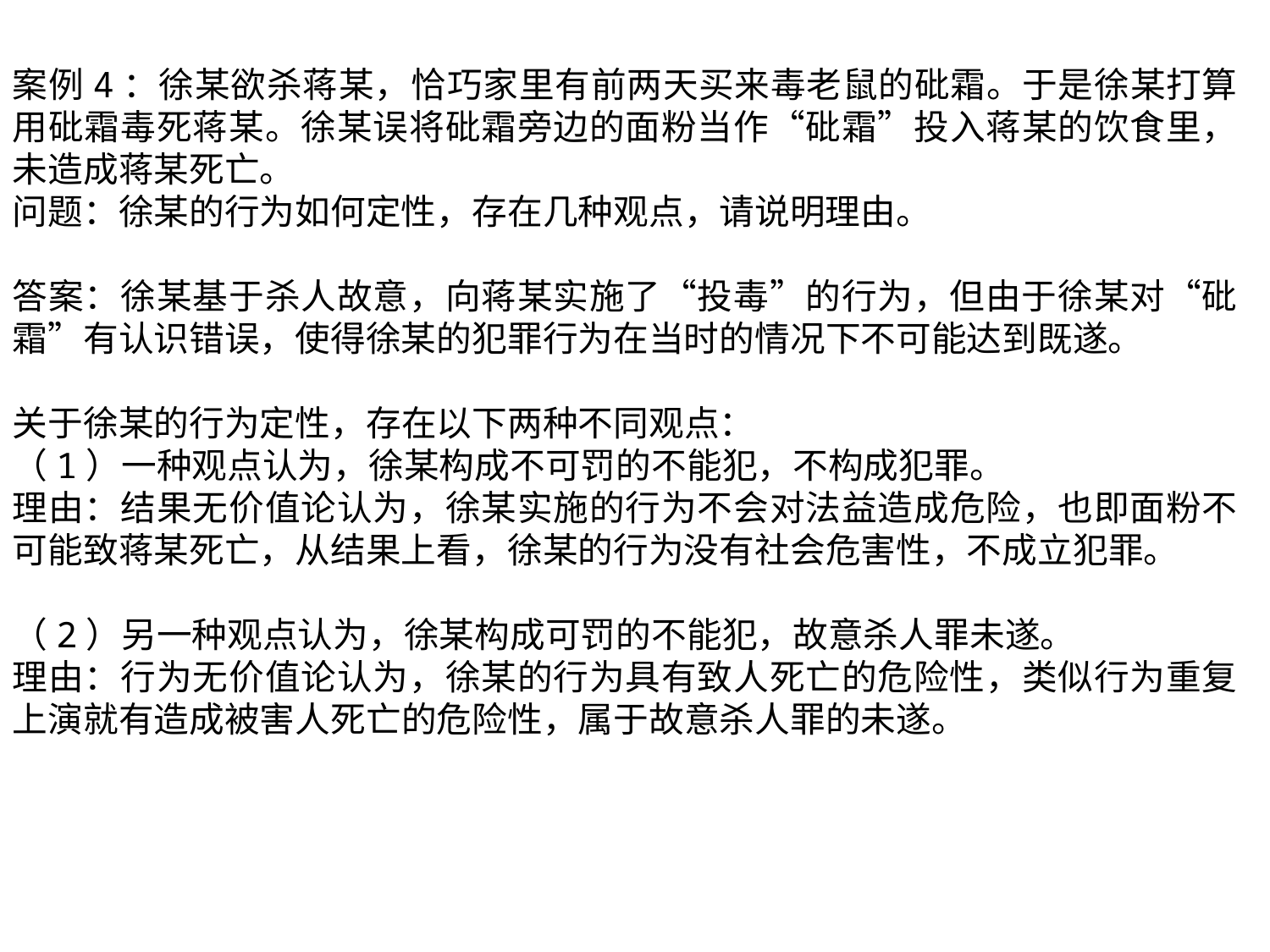

案例4：徐某欲杀蒋某，恰巧家里有前两天买来毒老鼠的砒霜。于是徐某打算用砒霜毒死蒋某。徐某误将砒霜旁边的面粉当作“砒霜”投入蒋某的饮食里，未造成蒋某死亡。
问题：徐某的行为如何定性，存在几种观点，请说明理由。

答案：徐某基于杀人故意，向蒋某实施了“投毒”的行为，但由于徐某对“砒霜”有认识错误，使得徐某的犯罪行为在当时的情况下不可能达到既遂。

关于徐某的行为定性，存在以下两种不同观点：
（1）一种观点认为，徐某构成不可罚的不能犯，不构成犯罪。
理由：结果无价值论认为，徐某实施的行为不会对法益造成危险，也即面粉不可能致蒋某死亡，从结果上看，徐某的行为没有社会危害性，不成立犯罪。

（2）另一种观点认为，徐某构成可罚的不能犯，故意杀人罪未遂。
理由：行为无价值论认为，徐某的行为具有致人死亡的危险性，类似行为重复上演就有造成被害人死亡的危险性，属于故意杀人罪的未遂。